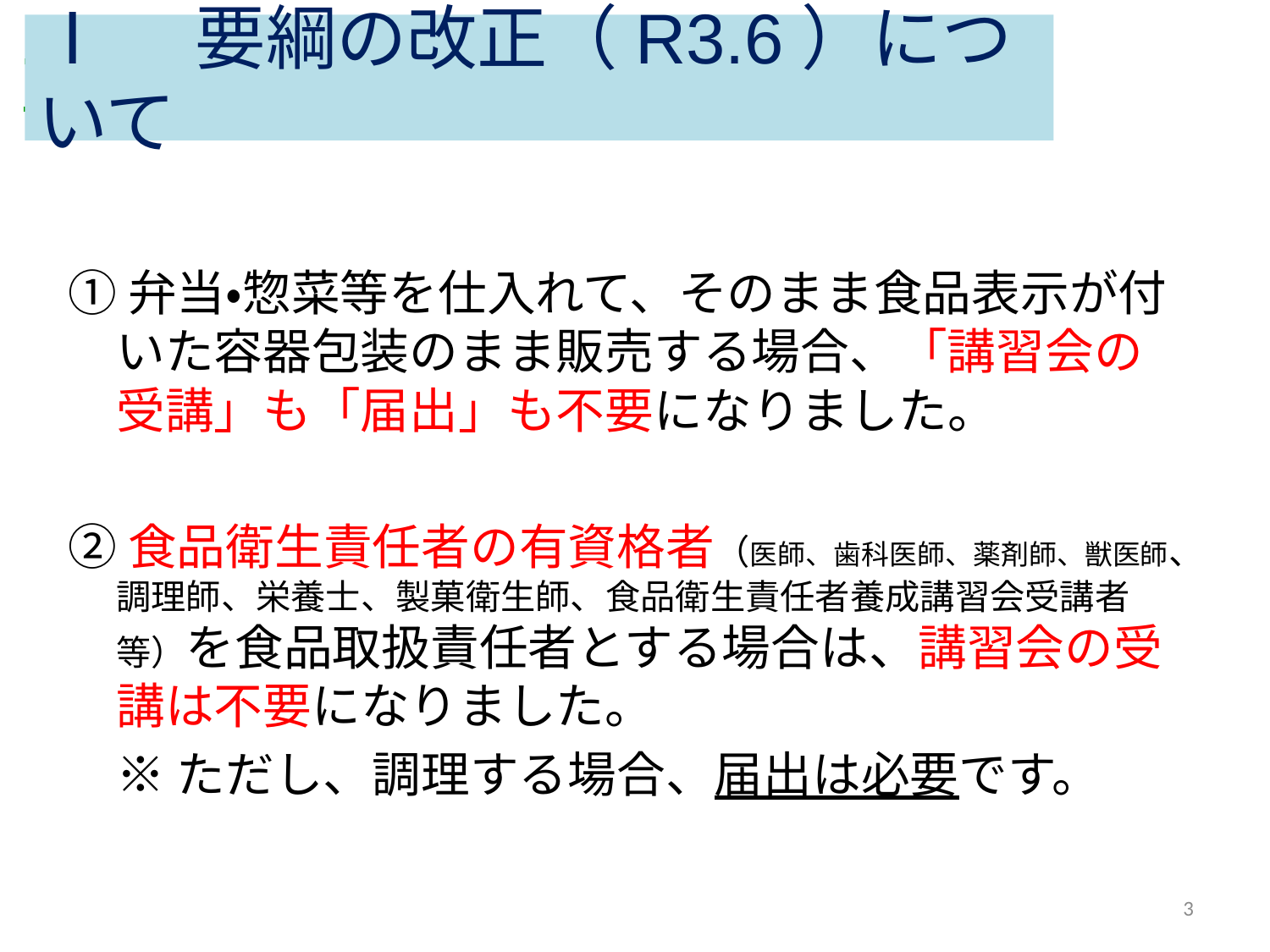

# 講習会資料の内容
Ⅰ　要綱の改正（R3.6）について
①弁当・惣菜等を仕入れて、そのまま食品表示が付いた容器包装のまま販売する場合、「講習会の受講」も「届出」も不要になりました。

②食品衛生責任者の有資格者（医師、歯科医師、薬剤師、獣医師、調理師、栄養士、製菓衛生師、食品衛生責任者養成講習会受講者等）を食品取扱責任者とする場合は、講習会の受講は不要になりました。
※ただし、調理する場合、届出は必要です。
3